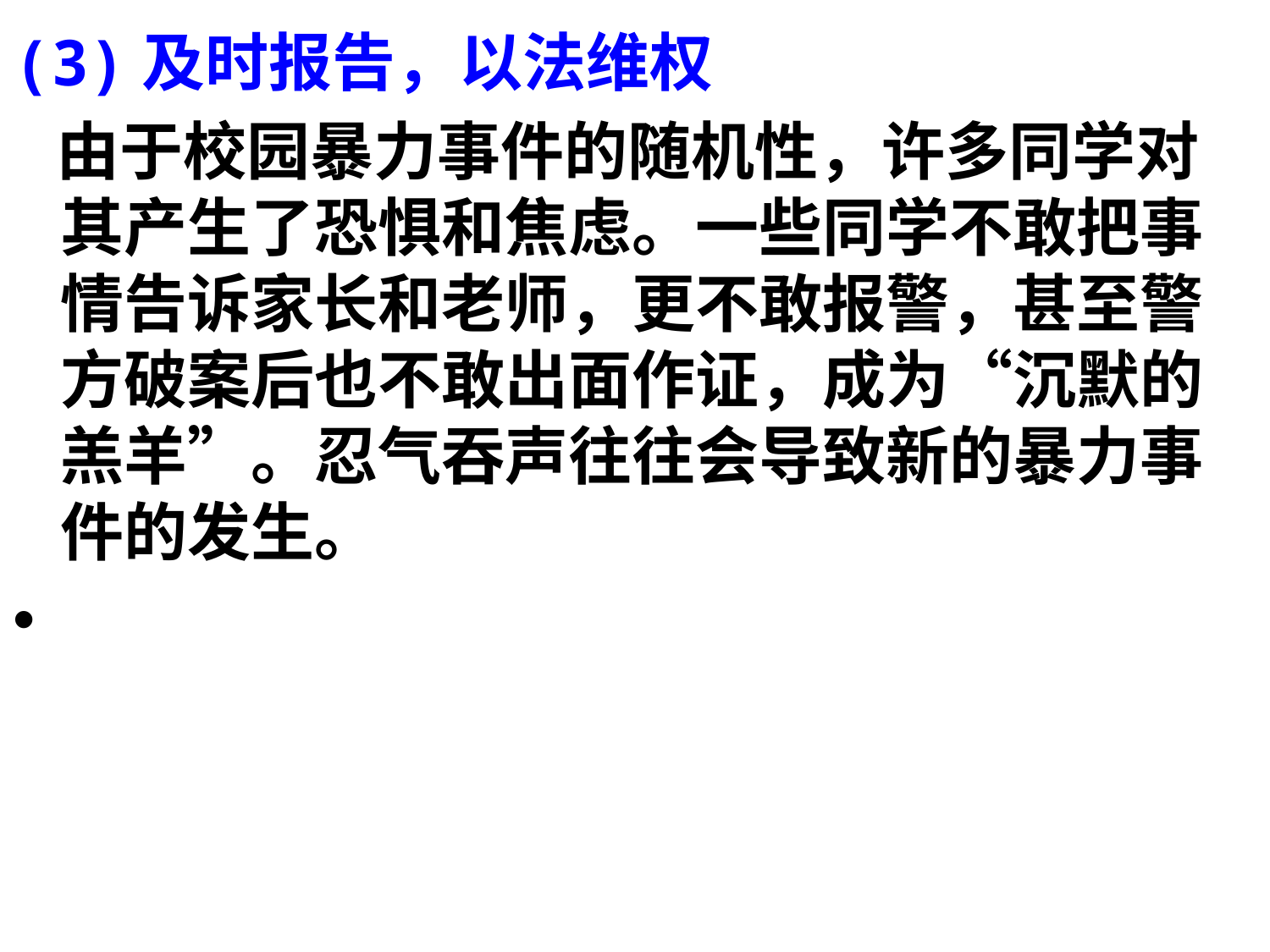

(3)及时报告，以法维权
  由于校园暴力事件的随机性，许多同学对其产生了恐惧和焦虑。一些同学不敢把事情告诉家长和老师，更不敢报警，甚至警方破案后也不敢出面作证，成为“沉默的羔羊”。忍气吞声往往会导致新的暴力事件的发生。